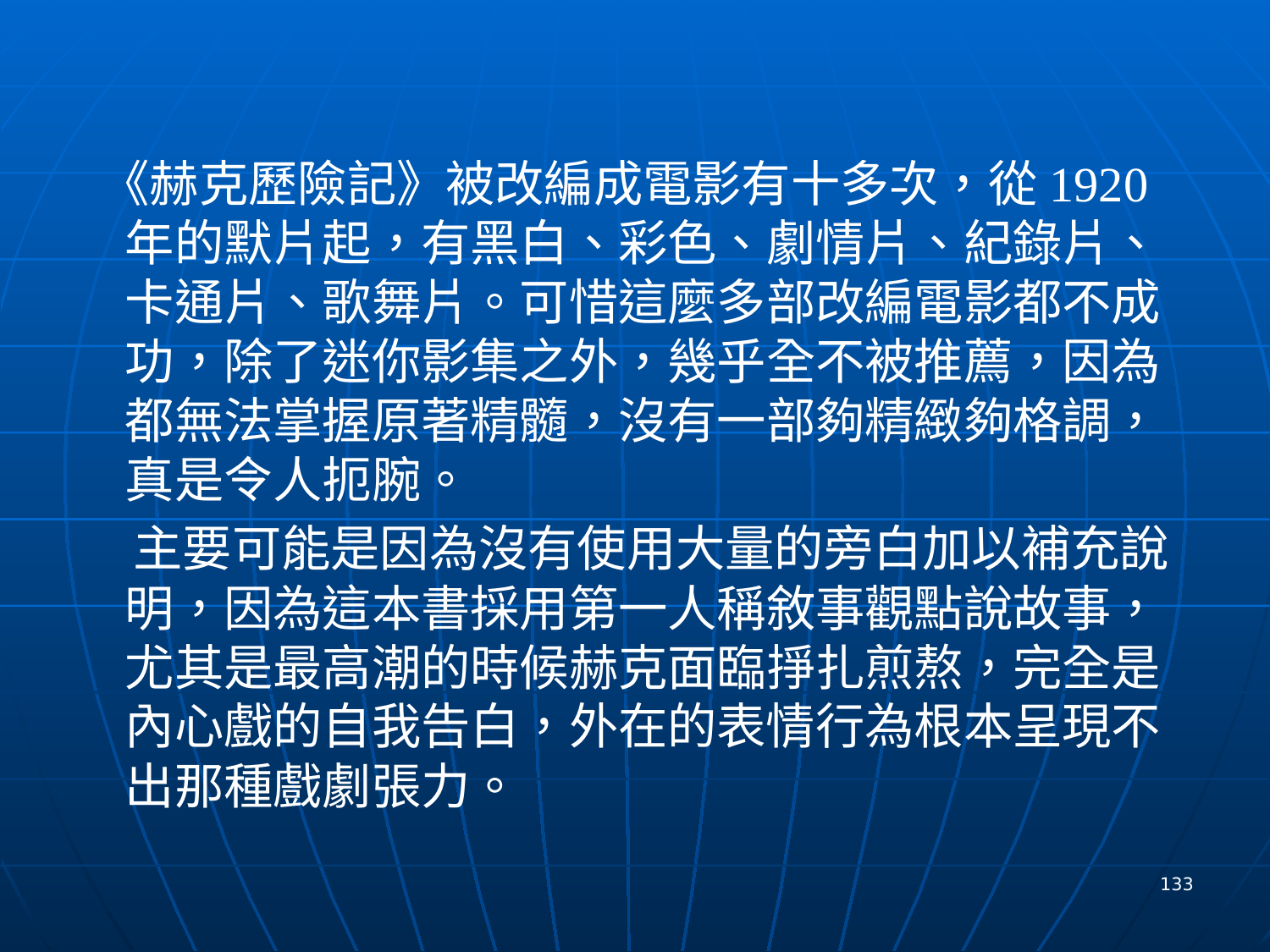

#
 《赫克歷險記》被改編成電影有十多次，從1920年的默片起，有黑白、彩色、劇情片、紀錄片、卡通片、歌舞片。可惜這麼多部改編電影都不成功，除了迷你影集之外，幾乎全不被推薦，因為都無法掌握原著精髓，沒有一部夠精緻夠格調，真是令人扼腕。
    主要可能是因為沒有使用大量的旁白加以補充說明，因為這本書採用第一人稱敘事觀點說故事，尤其是最高潮的時候赫克面臨掙扎煎熬，完全是內心戲的自我告白，外在的表情行為根本呈現不出那種戲劇張力。

133